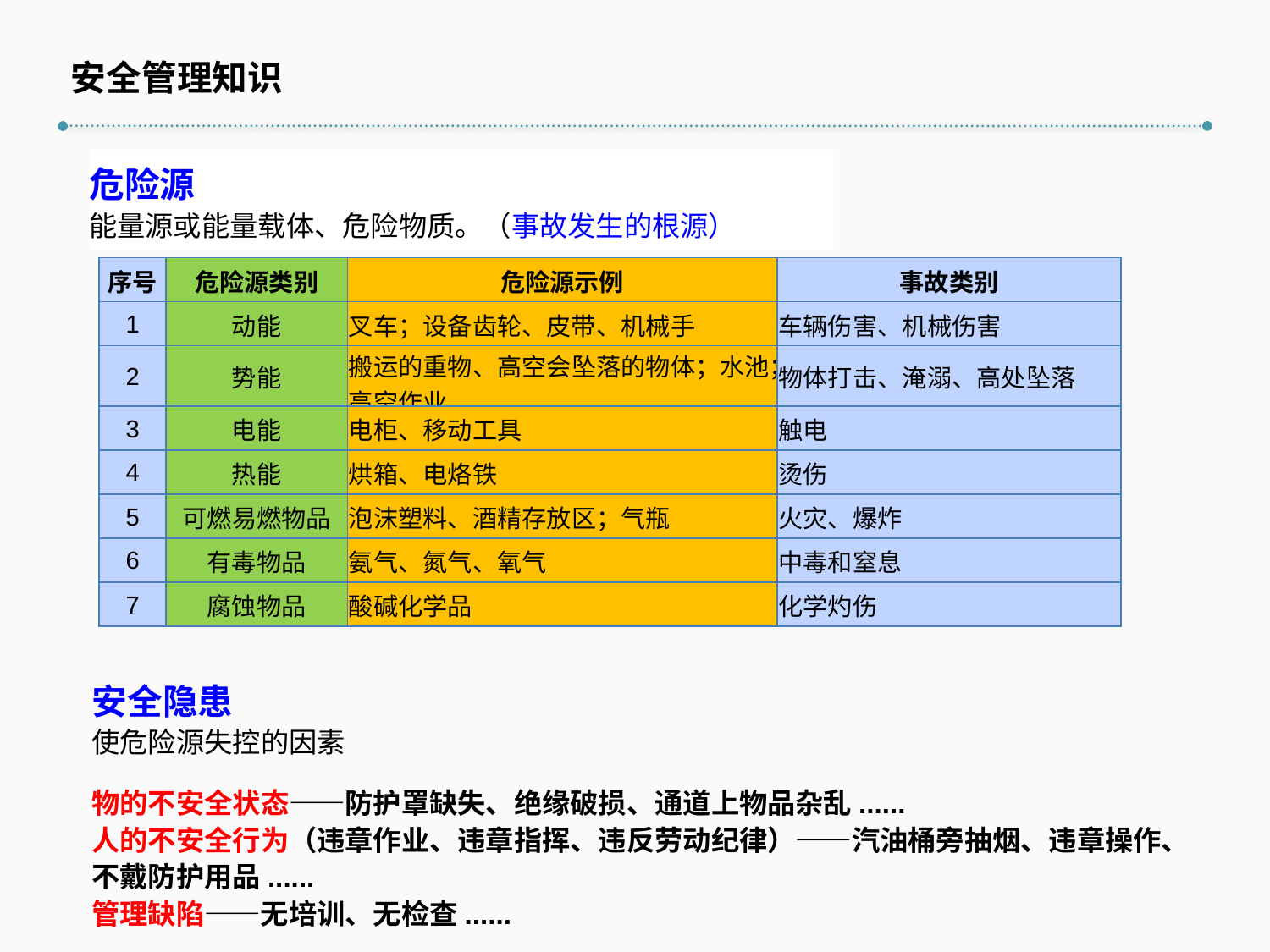

安全管理知识
危险源
能量源或能量载体、危险物质。（事故发生的根源）
| 序号 | 危险源类别 | 危险源示例 | 事故类别 |
| --- | --- | --- | --- |
| 1 | 动能 | 叉车；设备齿轮、皮带、机械手 | 车辆伤害、机械伤害 |
| 2 | 势能 | 搬运的重物、高空会坠落的物体；水池；高空作业 | 物体打击、淹溺、高处坠落 |
| 3 | 电能 | 电柜、移动工具 | 触电 |
| 4 | 热能 | 烘箱、电烙铁 | 烫伤 |
| 5 | 可燃易燃物品 | 泡沫塑料、酒精存放区；气瓶 | 火灾、爆炸 |
| 6 | 有毒物品 | 氨气、氮气、氧气 | 中毒和窒息 |
| 7 | 腐蚀物品 | 酸碱化学品 | 化学灼伤 |
安全隐患
使危险源失控的因素

物的不安全状态——防护罩缺失、绝缘破损、通道上物品杂乱......
人的不安全行为（违章作业、违章指挥、违反劳动纪律）——汽油桶旁抽烟、违章操作、不戴防护用品......
管理缺陷——无培训、无检查......